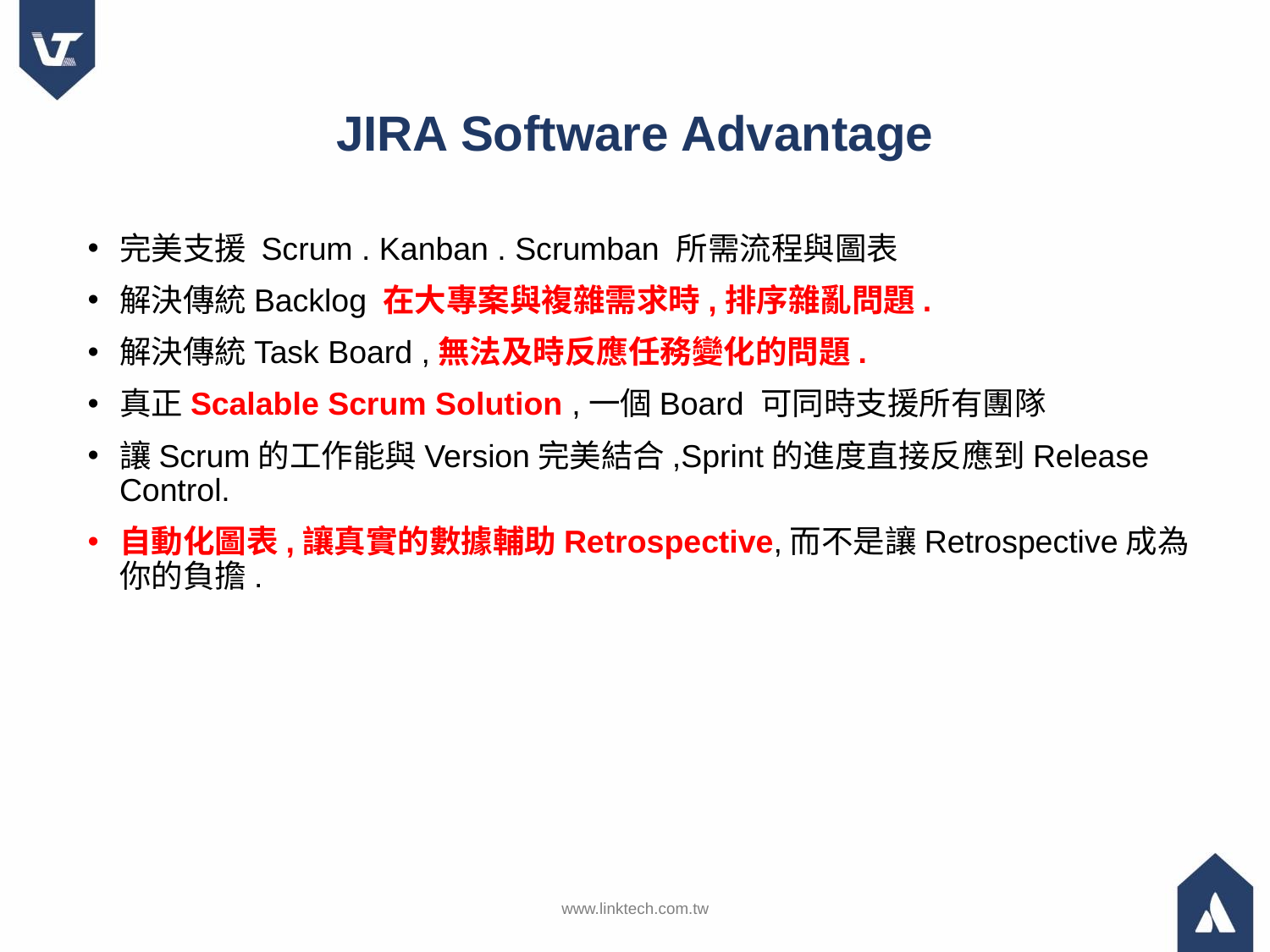

JIRA Software Advantage
完美支援 Scrum . Kanban . Scrumban 所需流程與圖表
解決傳統Backlog 在大專案與複雜需求時,排序雜亂問題.
解決傳統Task Board ,無法及時反應任務變化的問題.
真正Scalable Scrum Solution ,一個Board 可同時支援所有團隊
讓Scrum的工作能與Version完美結合,Sprint的進度直接反應到Release Control.
自動化圖表,讓真實的數據輔助Retrospective,而不是讓Retrospective成為你的負擔.